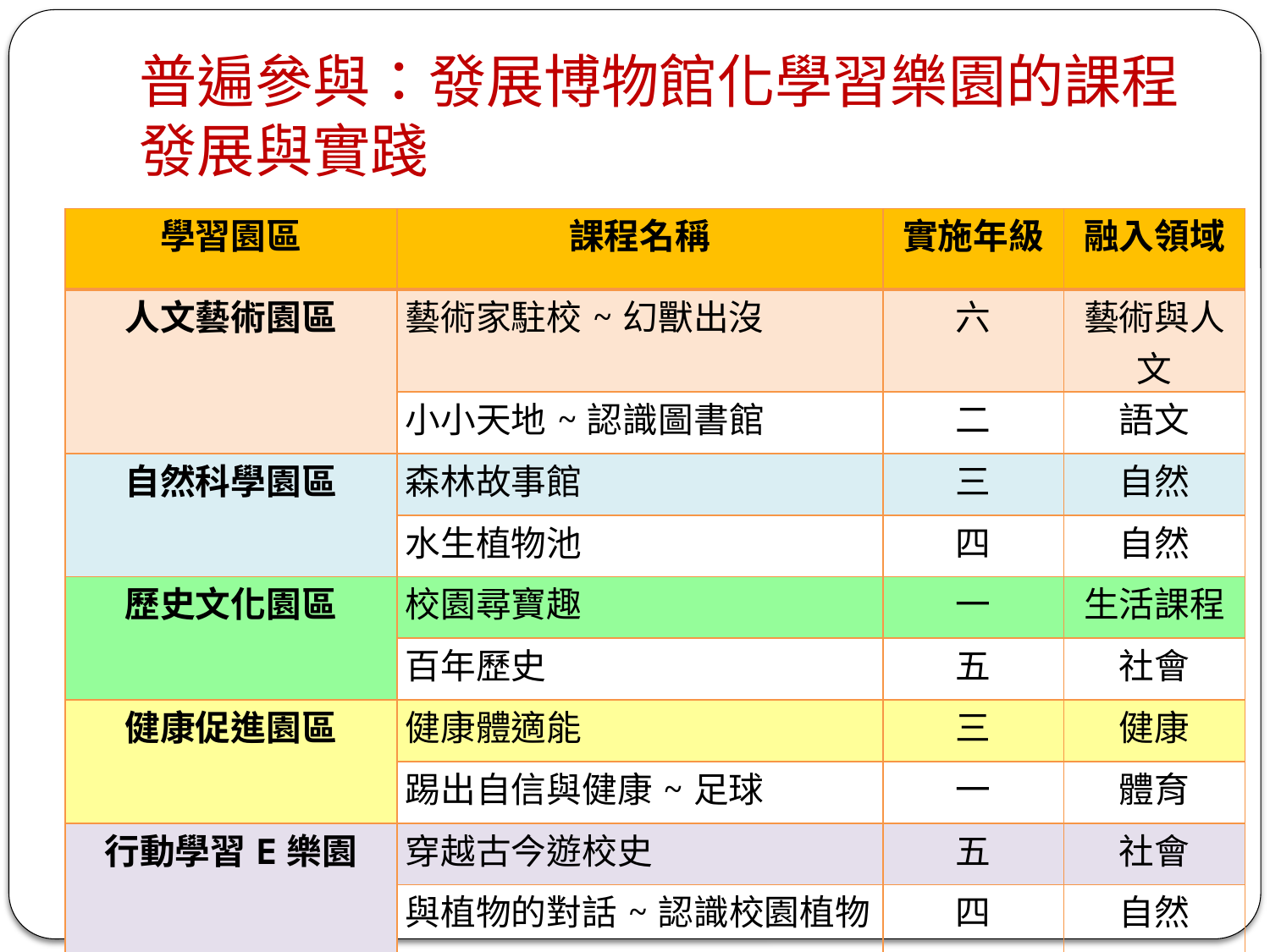

# 普遍參與：發展博物館化學習樂園的課程發展與實踐
| 學習園區 | 課程名稱 | 實施年級 | 融入領域 |
| --- | --- | --- | --- |
| 人文藝術園區 | 藝術家駐校~幻獸出沒 | 六 | 藝術與人文 |
|  | 小小天地~認識圖書館 | 二 | 語文 |
| 自然科學園區 | 森林故事館 | 三 | 自然 |
|  | 水生植物池 | 四 | 自然 |
| 歷史文化園區 | 校園尋寶趣 | 一 | 生活課程 |
|  | 百年歷史 | 五 | 社會 |
| 健康促進園區 | 健康體適能 | 三 | 健康 |
|  | 踢出自信與健康~足球 | 一 | 體育 |
| 行動學習E樂園 | 穿越古今遊校史 | 五 | 社會 |
|  | 與植物的對話~認識校園植物 | 四 | 自然 |